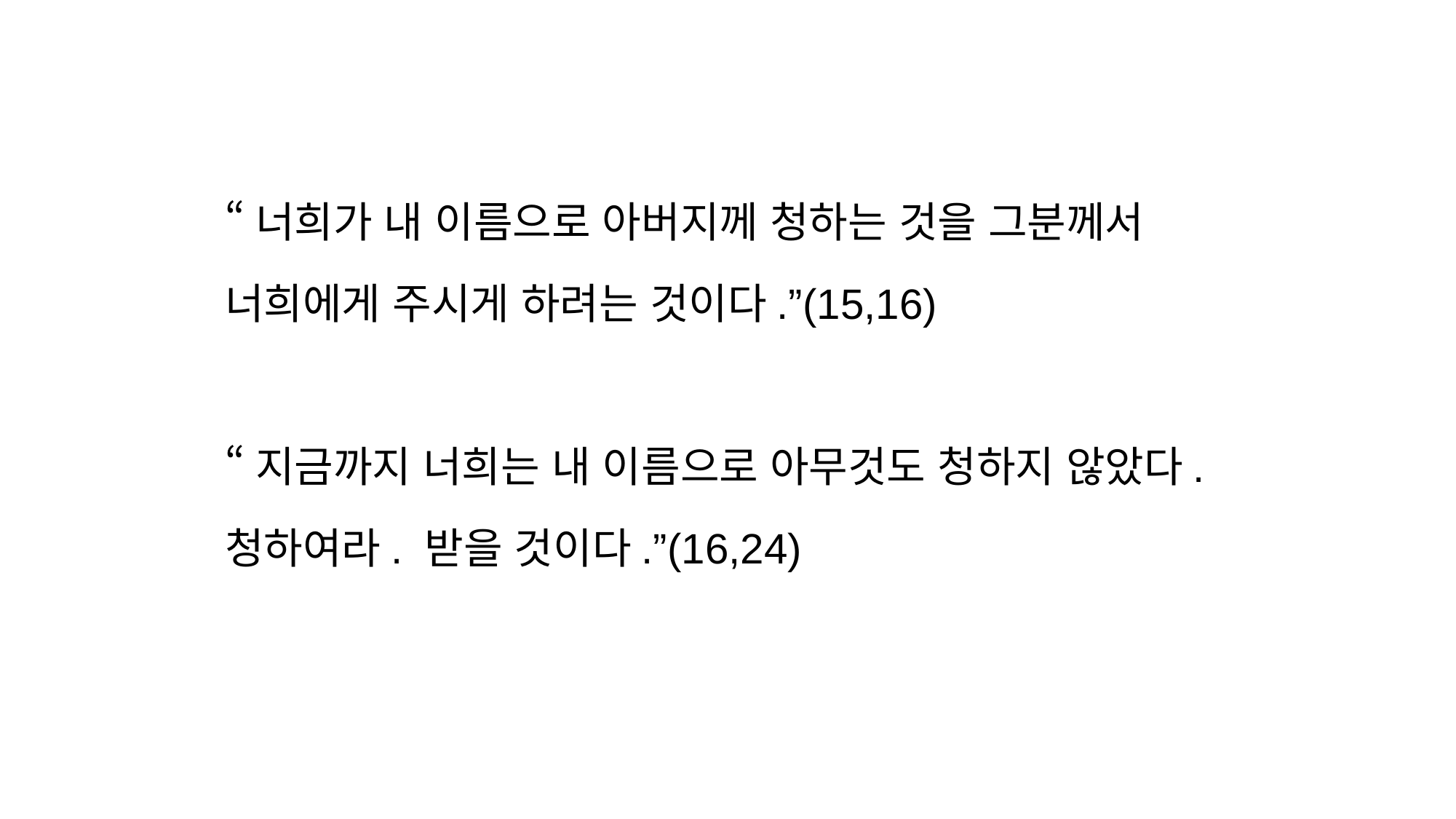

“너희가 내 이름으로 아버지께 청하는 것을 그분께서 너희에게 주시게 하려는 것이다.”(15,16)

“지금까지 너희는 내 이름으로 아무것도 청하지 않았다. 청하여라. 받을 것이다.”(16,24)